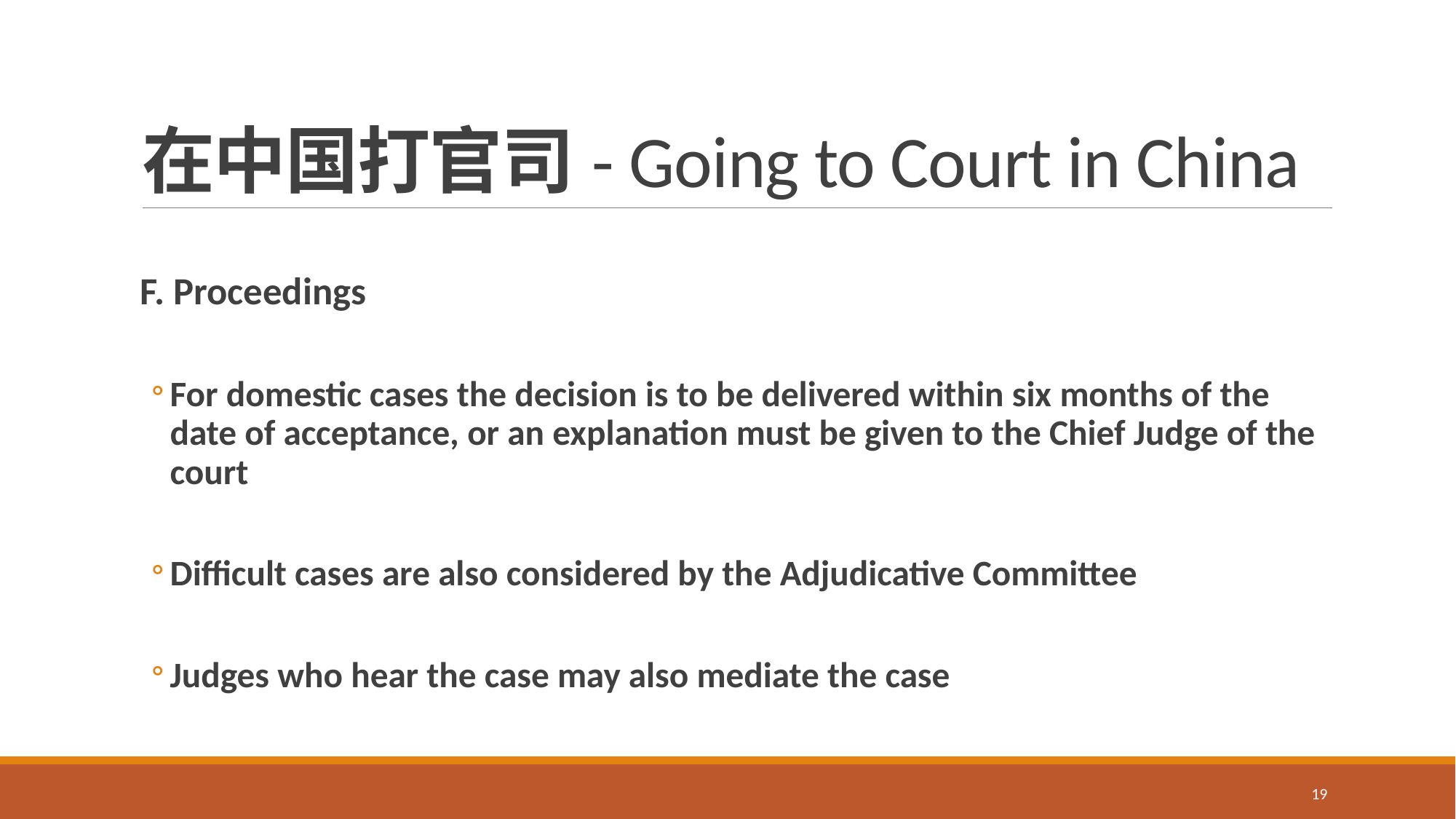

# 在中国打官司- Going to Court in China

F. Proceedings

For domestic cases the decision is to be delivered within six months of the date of acceptance, or an explanation must be given to the Chief Judge of the court

Difficult cases are also considered by the Adjudicative Committee

Judges who hear the case may also mediate the case
19